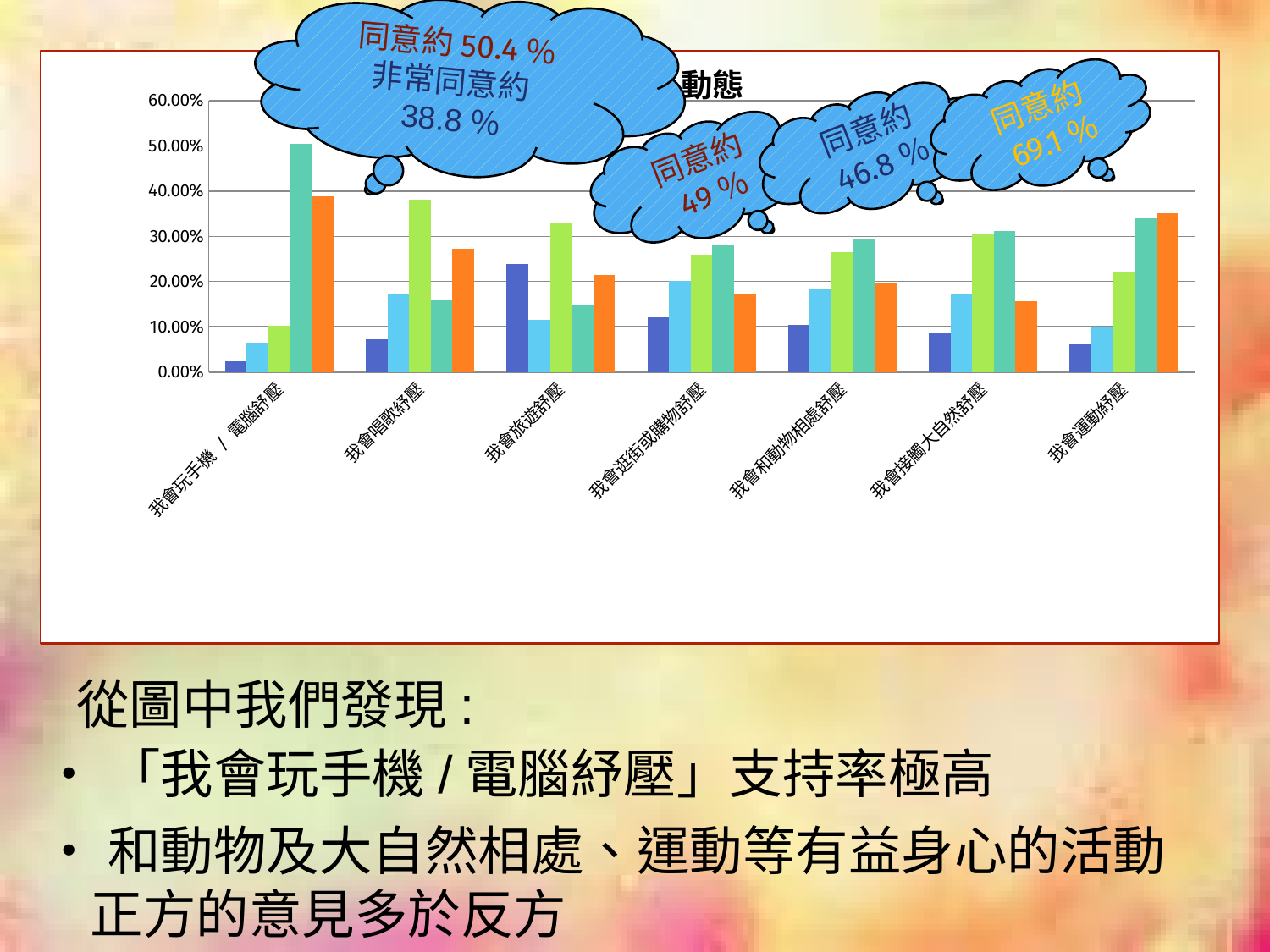

同意約50.4％
非常同意約38.8％

### Chart: 舒壓 ── 動態

| Category | 非常不同意 | 不同意 | 沒意見 | 同意 | 非常同意 |
|---|---|---|---|---|---|
| 我會玩手機 / 電腦舒壓 | 0.024128686327077733 | 0.064343163538874 | 0.10187667560321736 | 0.5040214477211796 | 0.3877551020408163 |
| 我會唱歌紓壓 | 0.0723860589812335 | 0.1715817694369974 | 0.38069705093833706 | 0.16085790884718498 | 0.2721088435374153 |
| 我會旅遊舒壓 | 0.23860589812332444 | 0.11528150134048262 | 0.32975871313672994 | 0.14745308310991995 | 0.21428571428571427 |
| 我會逛街或購物舒壓 | 0.12064343163538874 | 0.20107238605898123 | 0.2600536193029499 | 0.28150134048257375 | 0.17346938775510284 |
| 我會和動物相處舒壓 | 0.1045576407506705 | 0.1823056300268099 | 0.2654155495978561 | 0.2922252010723863 | 0.1972789115646259 |
| 我會接觸大自然舒壓 | 0.08579088471849874 | 0.17426273458445096 | 0.30563002680965223 | 0.31099195710455857 | 0.156462585034014 |
| 我會運動紓壓 | 0.0616621983914209 | 0.09919571045576407 | 0.2225201072386055 | 0.3404825737265431 | 0.3503401360544218 |
同意約69.1％
同意約46.8％
同意約49％
從圖中我們發現:
‧「我會玩手機/電腦紓壓」支持率極高
‧和動物及大自然相處、運動等有益身心的活動
   正方的意見多於反方